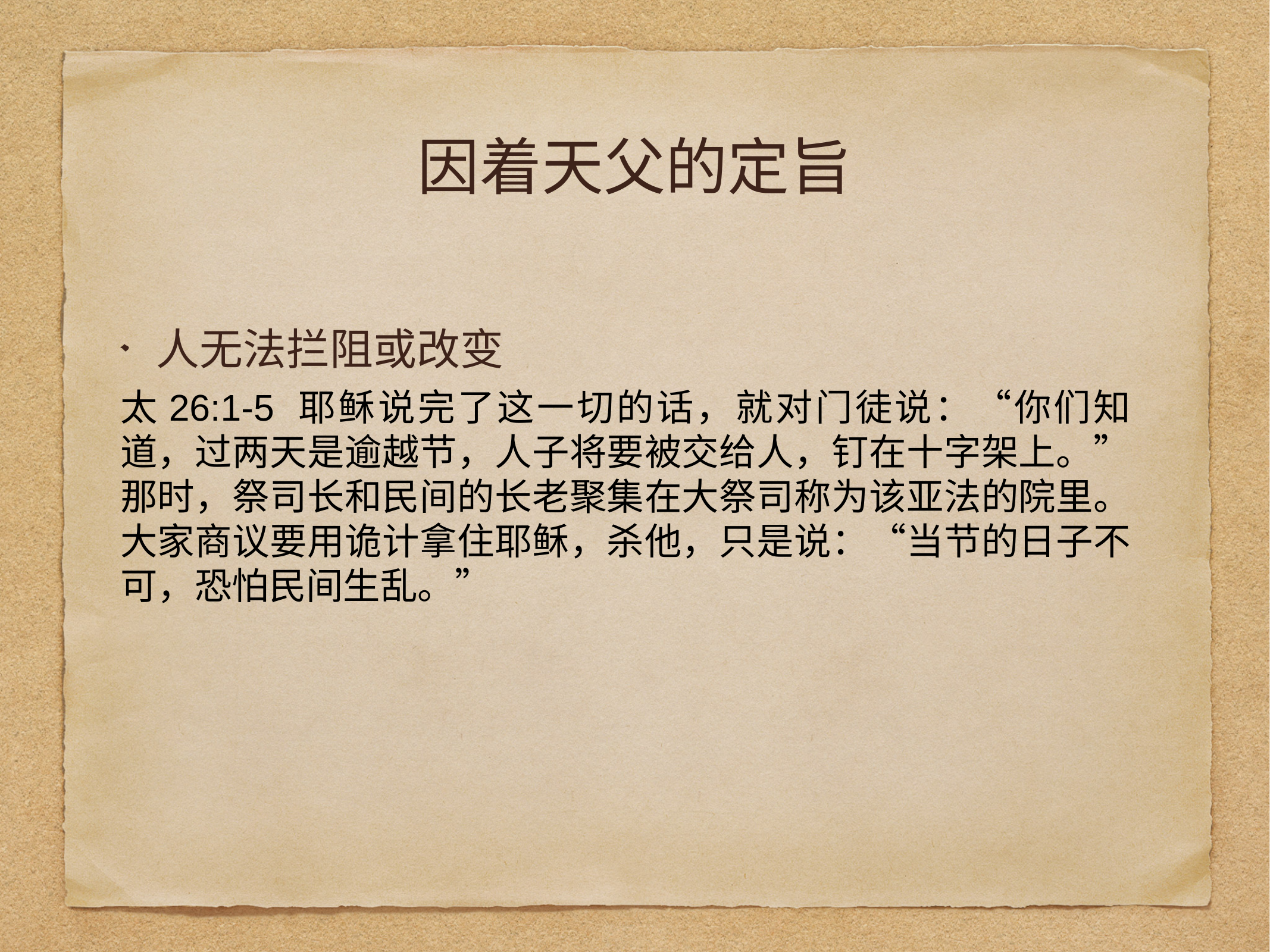

# 因着天父的定旨
人无法拦阻或改变
太26:1-5 耶稣说完了这一切的话，就对门徒说：“你们知道，过两天是逾越节，人子将要被交给人，钉在十字架上。” 那时，祭司长和民间的长老聚集在大祭司称为该亚法的院里。大家商议要用诡计拿住耶稣，杀他，只是说：“当节的日子不可，恐怕民间生乱。”